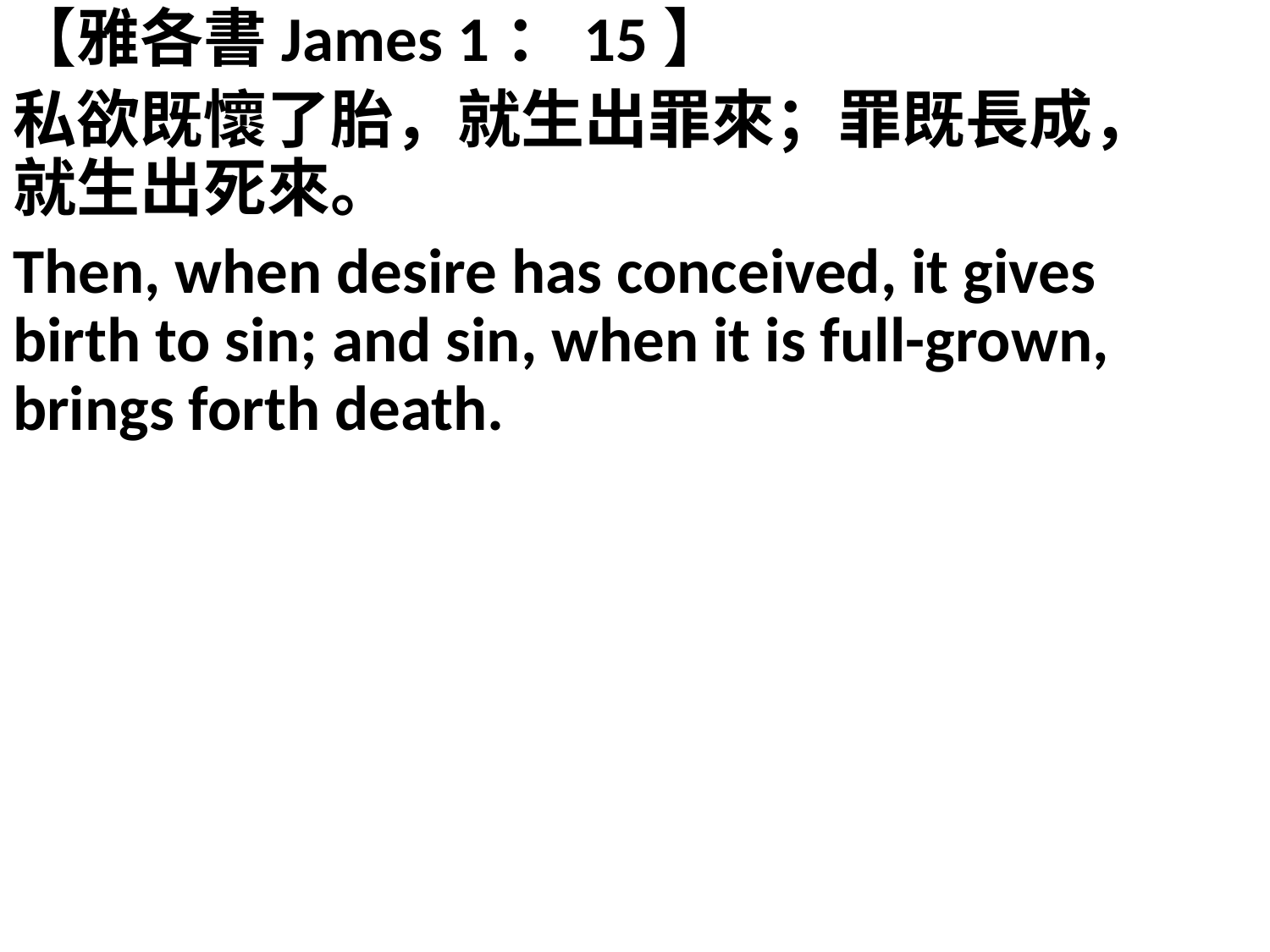

【雅各書James 1：15】
私欲既懷了胎，就生出罪來；罪既長成，就生出死來。
Then, when desire has conceived, it gives birth to sin; and sin, when it is full-grown, brings forth death.